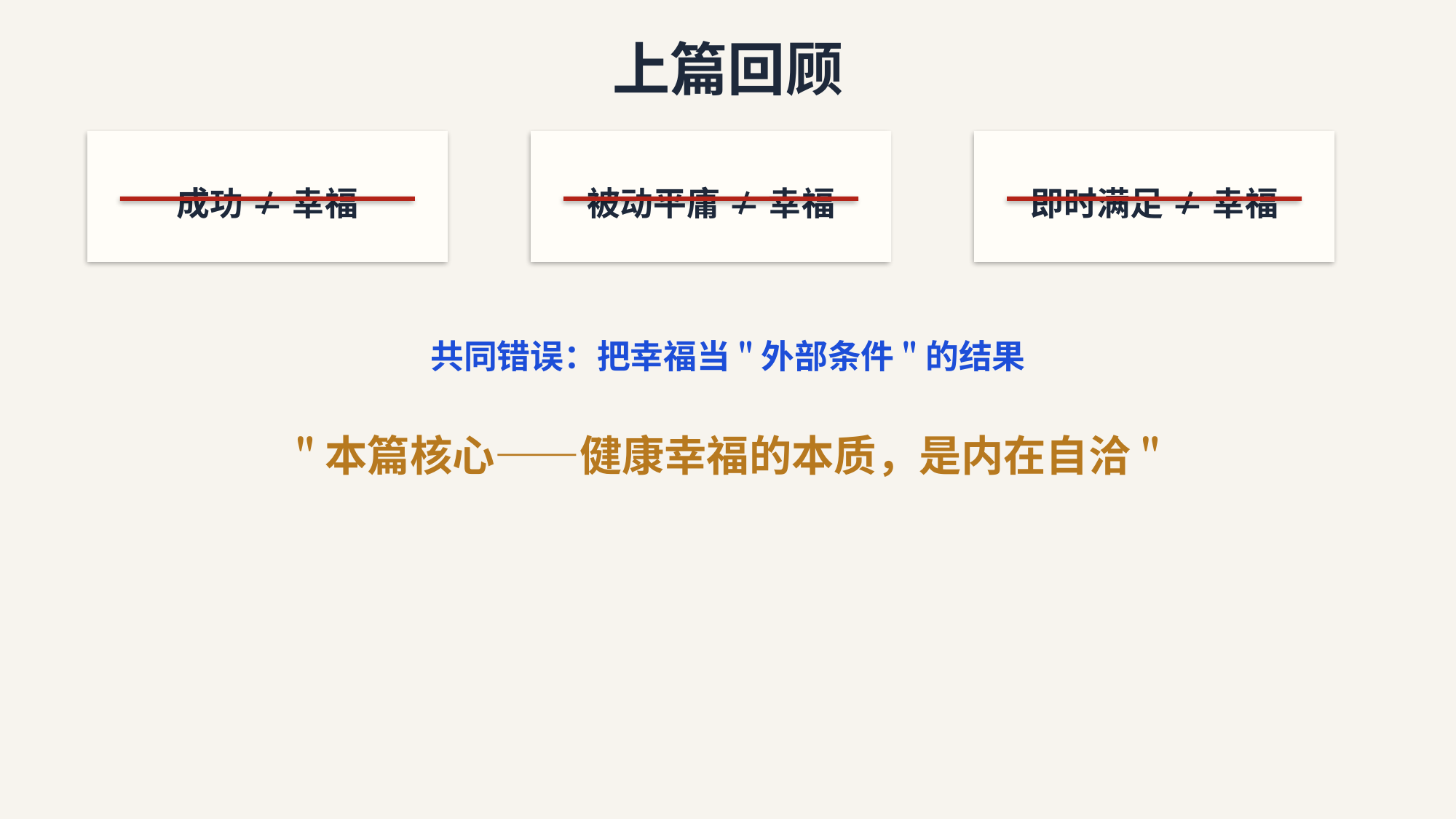

上篇回顾

成功 ≠ 幸福
被动平庸 ≠ 幸福
即时满足 ≠ 幸福

共同错误：把幸福当"外部条件"的结果
"本篇核心——健康幸福的本质，是内在自洽"